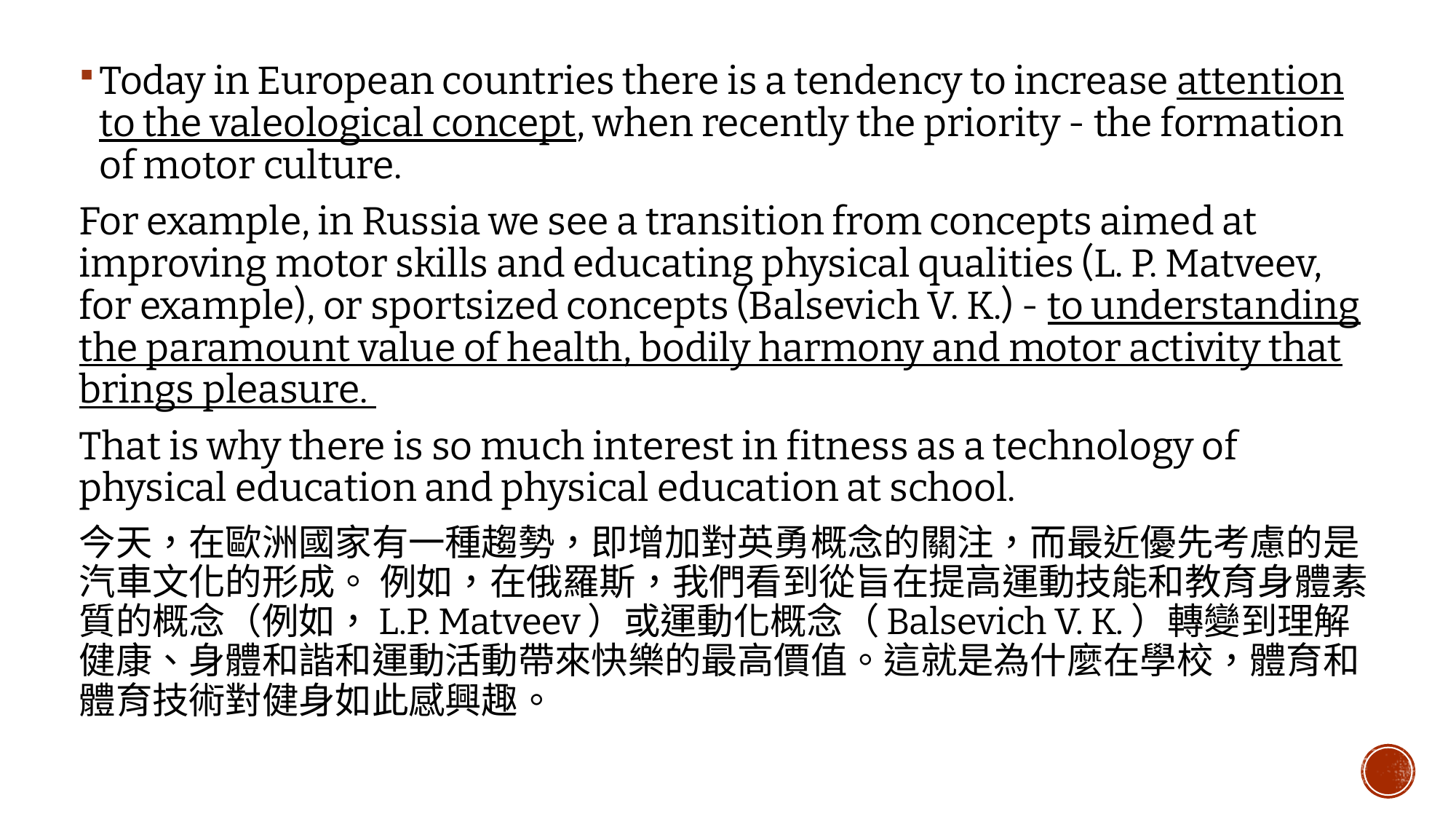

Today in European countries there is a tendency to increase attention to the valeological concept, when recently the priority - the formation of motor culture.
For example, in Russia we see a transition from concepts aimed at improving motor skills and educating physical qualities (L. P. Matveev, for example), or sportsized concepts (Balsevich V. K.) - to understanding the paramount value of health, bodily harmony and motor activity that brings pleasure.
That is why there is so much interest in fitness as a technology of physical education and physical education at school.
今天，在歐洲國家有一種趨勢，即增加對英勇概念的關注，而最近優先考慮的是汽車文化的形成。 例如，在俄羅斯，我們看到從旨在提高運動技能和教育身體素質的概念（例如，L.P. Matveev）或運動化概念（Balsevich V. K.）轉變到理解健康、身體和諧和運動活動帶來快樂的最高價值。這就是為什麼在學校，體育和體育技術對健身如此感興趣。